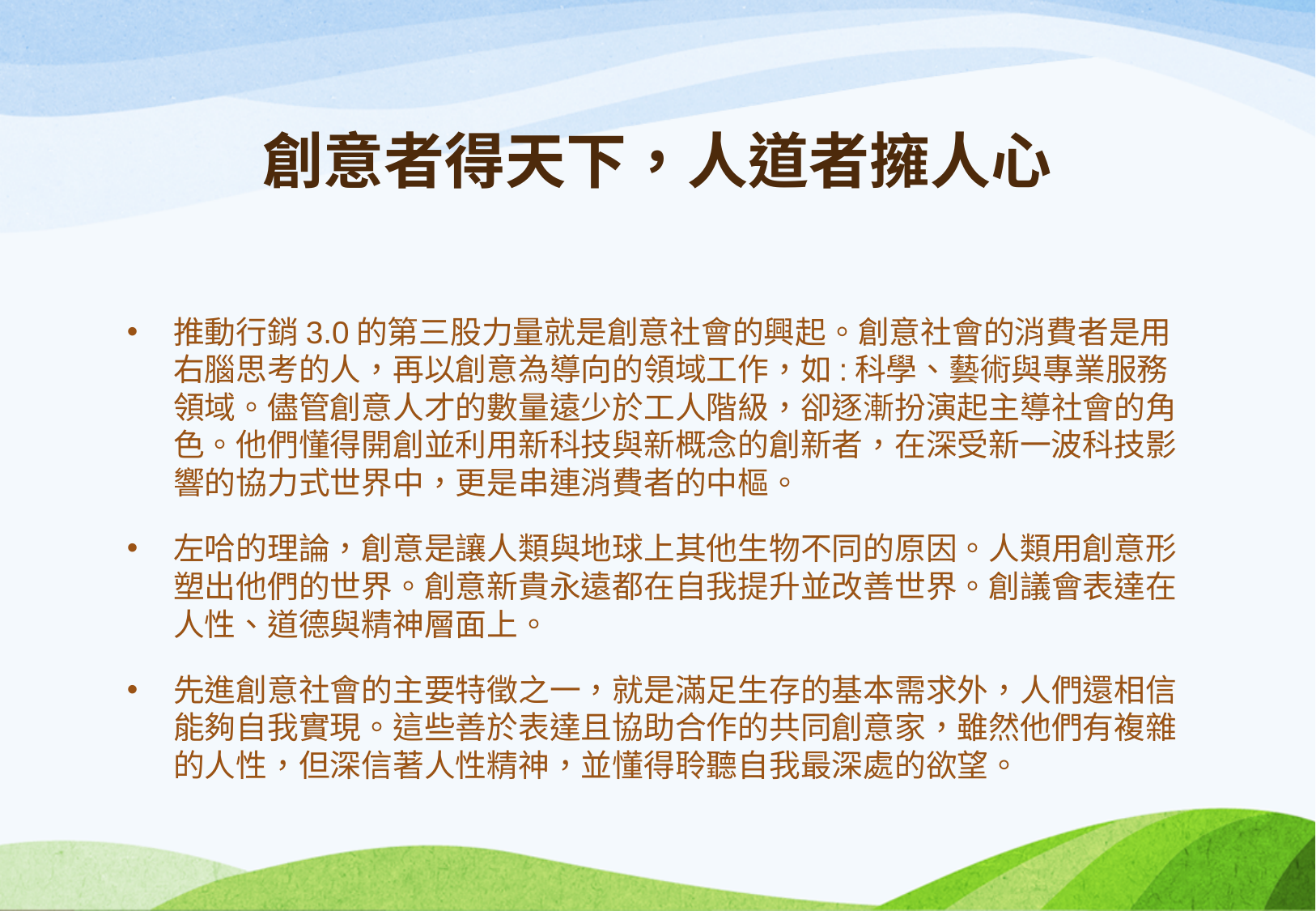

# 創意者得天下，人道者擁人心

推動行銷3.0的第三股力量就是創意社會的興起。創意社會的消費者是用右腦思考的人，再以創意為導向的領域工作，如:科學、藝術與專業服務領域。儘管創意人才的數量遠少於工人階級，卻逐漸扮演起主導社會的角色。他們懂得開創並利用新科技與新概念的創新者，在深受新一波科技影響的協力式世界中，更是串連消費者的中樞。
左哈的理論，創意是讓人類與地球上其他生物不同的原因。人類用創意形塑出他們的世界。創意新貴永遠都在自我提升並改善世界。創議會表達在人性、道德與精神層面上。
先進創意社會的主要特徵之一，就是滿足生存的基本需求外，人們還相信能夠自我實現。這些善於表達且協助合作的共同創意家，雖然他們有複雜的人性，但深信著人性精神，並懂得聆聽自我最深處的欲望。